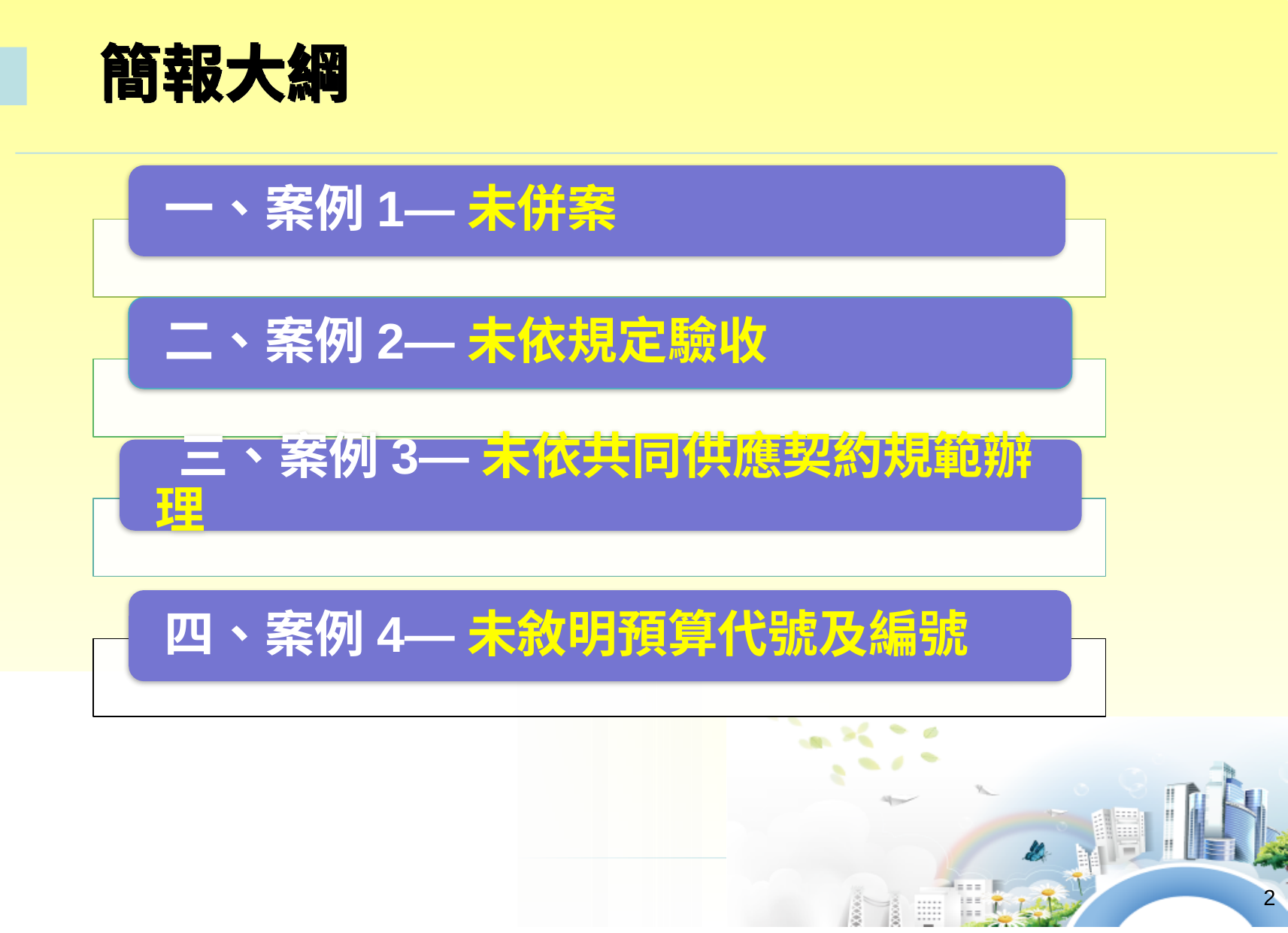

簡報大綱
一、案例1—未併案
二、案例2—未依規定驗收
 三、案例3—未依共同供應契約規範辦理
四、案例4—未敘明預算代號及編號
2